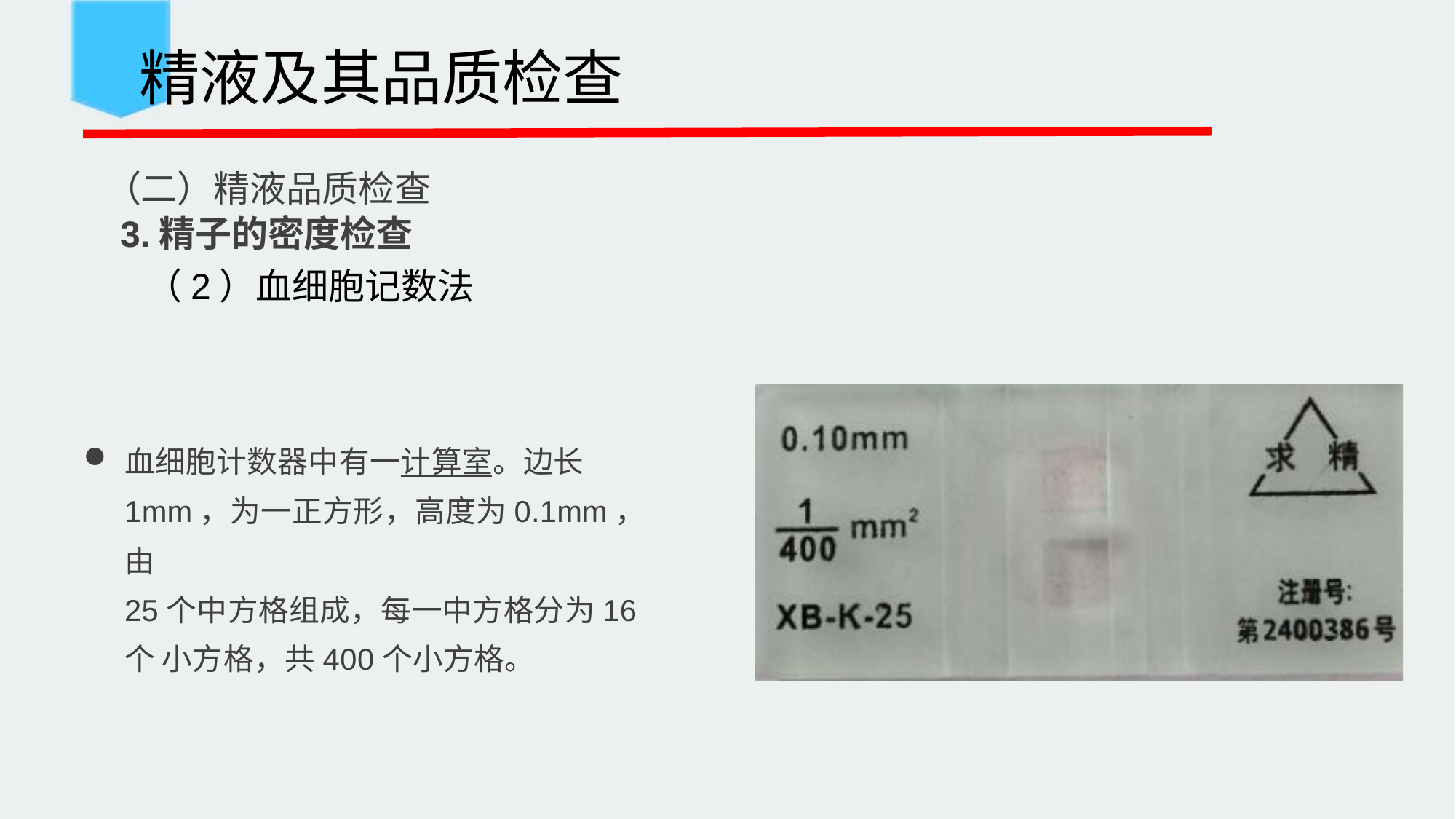

精液及其品质检查
  （二）精液品质检查
    3.精子的密度检查

（2）血细胞记数法

血细胞计数器中有一计算室。边长 1mm，为一正方形，高度为0.1mm，由
25个中方格组成，每一中方格分为16个 小方格，共400个小方格。